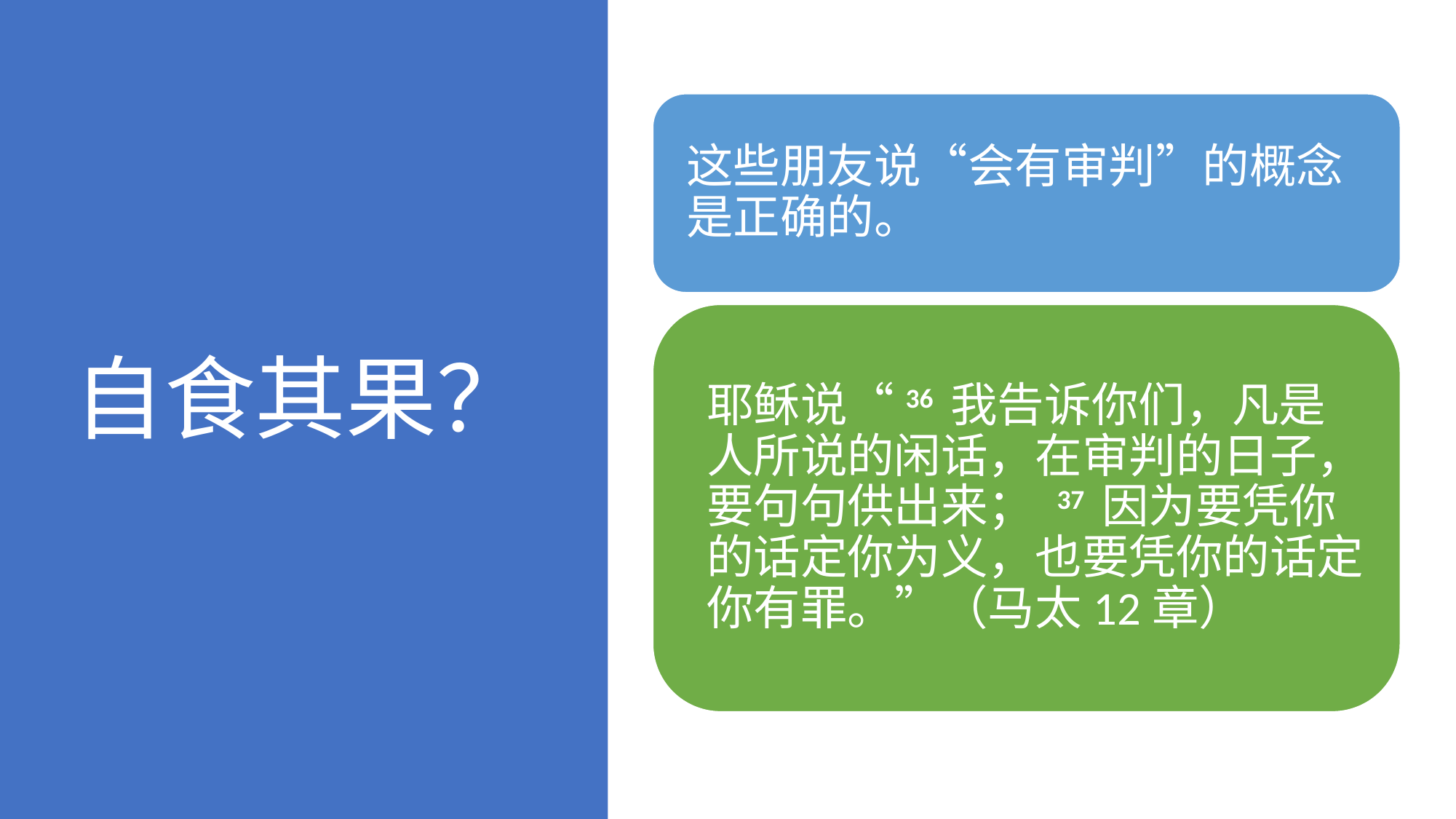

# 自食其果？
这些朋友说“会有审判”的概念是正确的。
耶稣说“36 我告诉你们，凡是人所说的闲话，在审判的日子，要句句供出来； 37 因为要凭你的话定你为义，也要凭你的话定你有罪。”（马太12章）